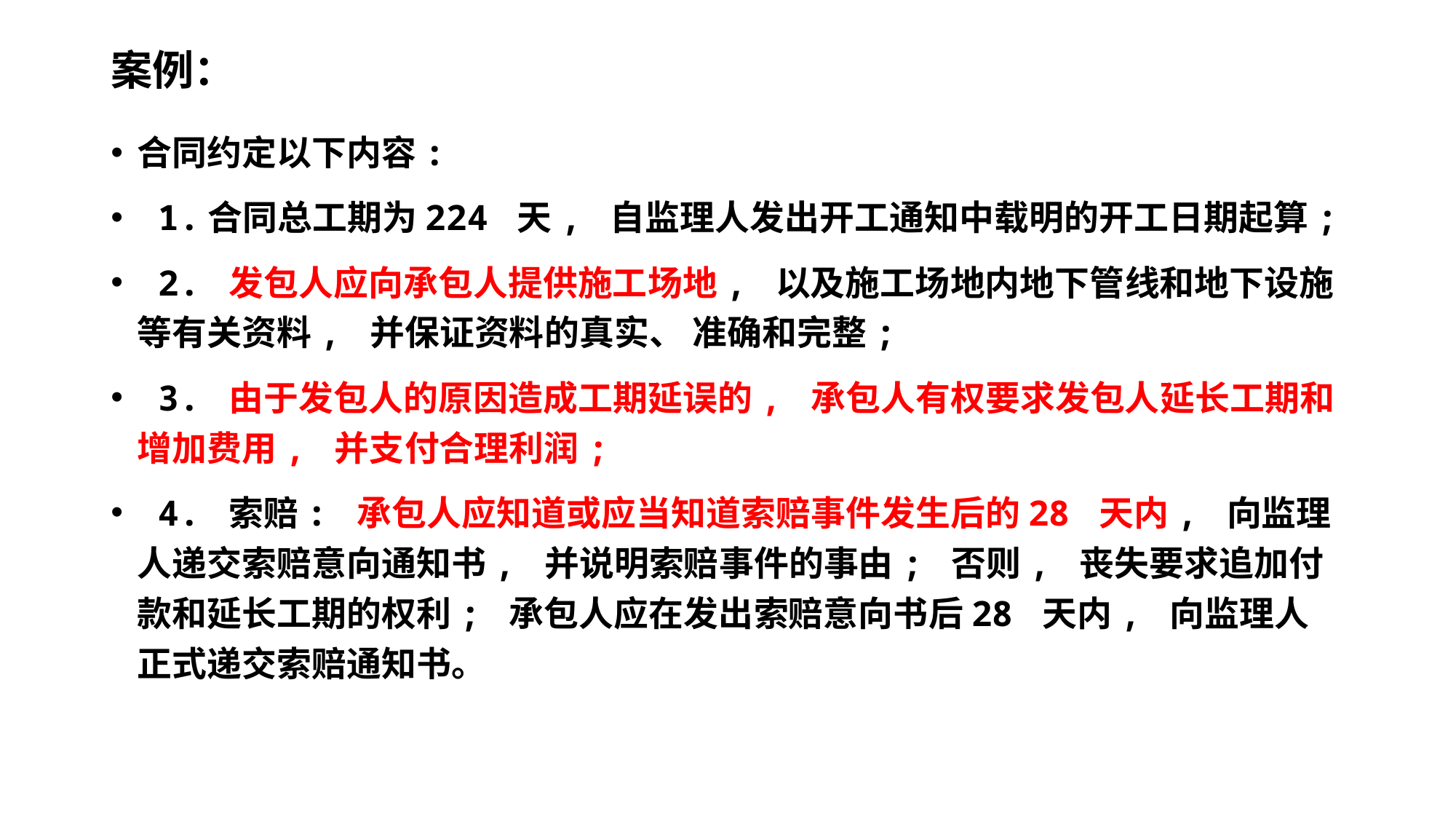

# 案例：
合同约定以下内容:
 1.合同总工期为224 天, 自监理人发出开工通知中载明的开工日期起算;
 2. 发包人应向承包人提供施工场地, 以及施工场地内地下管线和地下设施等有关资料, 并保证资料的真实、 准确和完整;
 3. 由于发包人的原因造成工期延误的, 承包人有权要求发包人延长工期和增加费用, 并支付合理利润;
 4. 索赔: 承包人应知道或应当知道索赔事件发生后的28 天内, 向监理人递交索赔意向通知书, 并说明索赔事件的事由; 否则, 丧失要求追加付款和延长工期的权利; 承包人应在发出索赔意向书后28 天内, 向监理人正式递交索赔通知书。